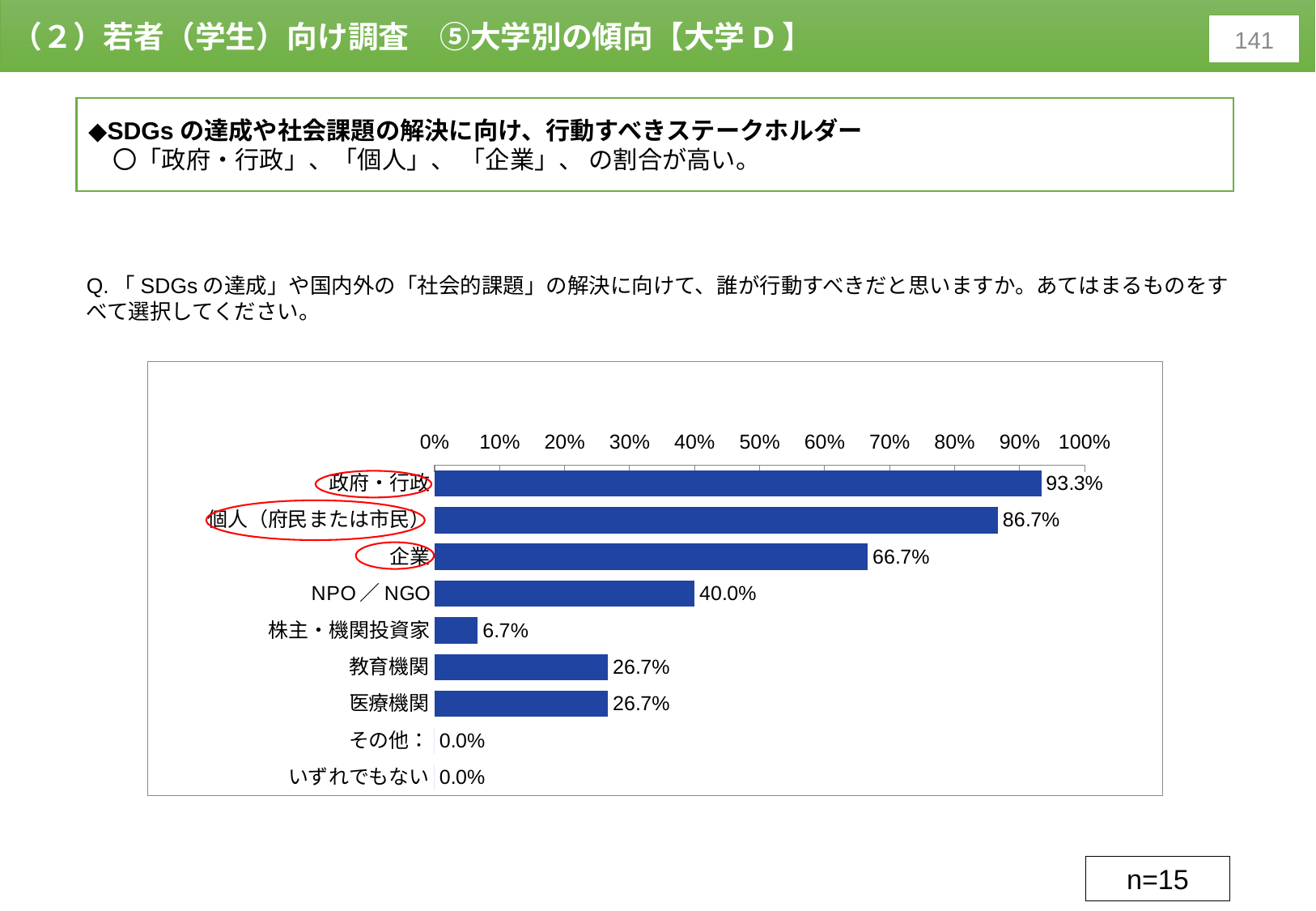

（２）若者（学生）向け調査　⑤大学別の傾向【大学D】
141
◆SDGsの達成や社会課題の解決に向け、行動すべきステークホルダー
　〇「政府・行政」、「個人」、 「企業」、 の割合が高い。
Q.「SDGsの達成」や国内外の「社会的課題」の解決に向けて、誰が行動すべきだと思いますか。あてはまるものをすべて選択してください。

### Chart

| Category | 93.3% |
|---|---|
| 政府・行政 | 0.9333333333333333 |
| 個人（府民または市民） | 0.8666666666666667 |
| 企業 | 0.6666666666666666 |
| NPO／NGO | 0.4 |
| 株主・機関投資家 | 0.06666666666666667 |
| 教育機関 | 0.26666666666666666 |
| 医療機関 | 0.26666666666666666 |
| その他： | 0.0 |
| いずれでもない | 0.0 |

n=15